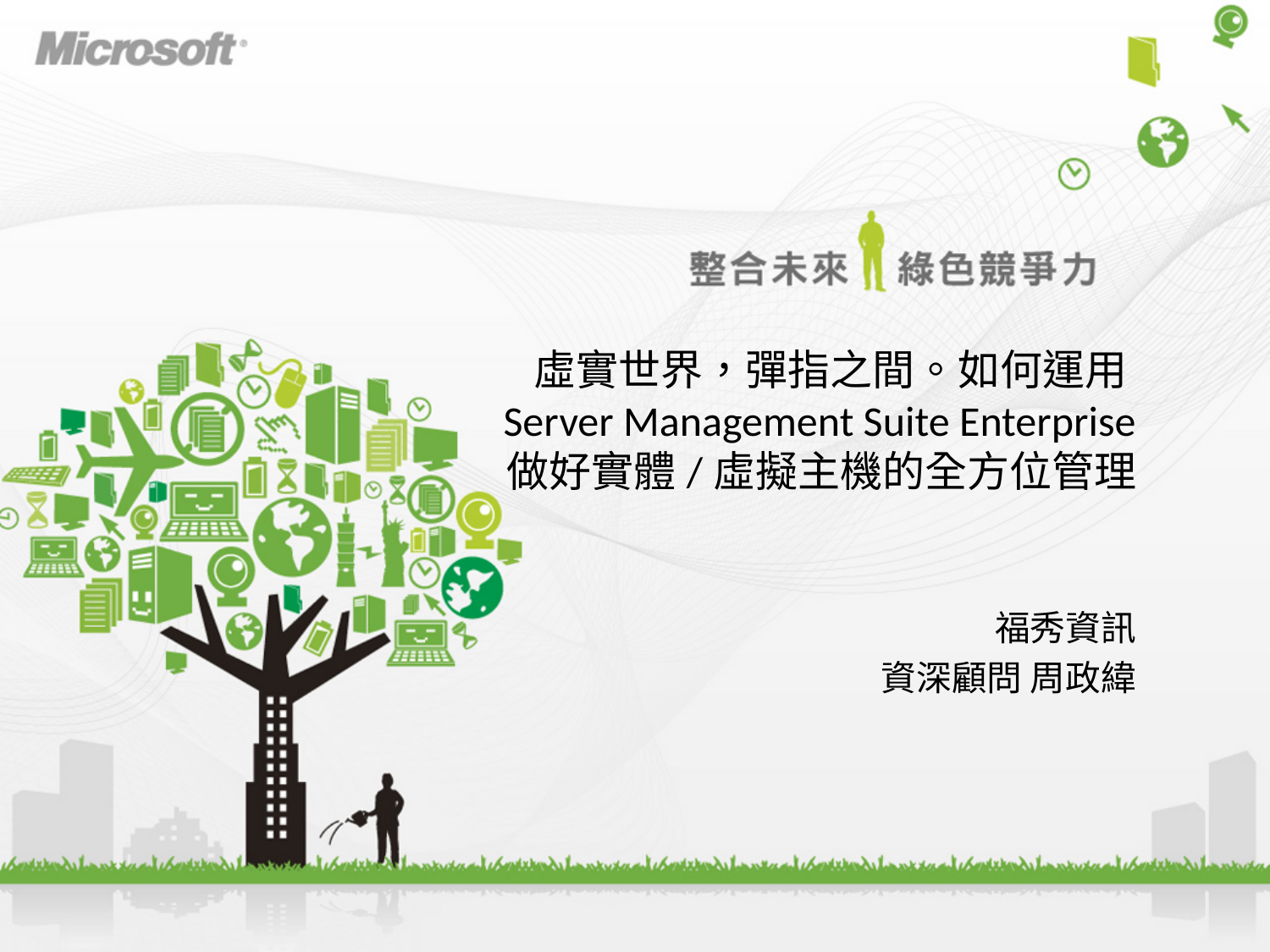

# 虛實世界，彈指之間。如何運用 Server Management Suite Enterprise 做好實體/虛擬主機的全方位管理
福秀資訊
 資深顧問 周政緯